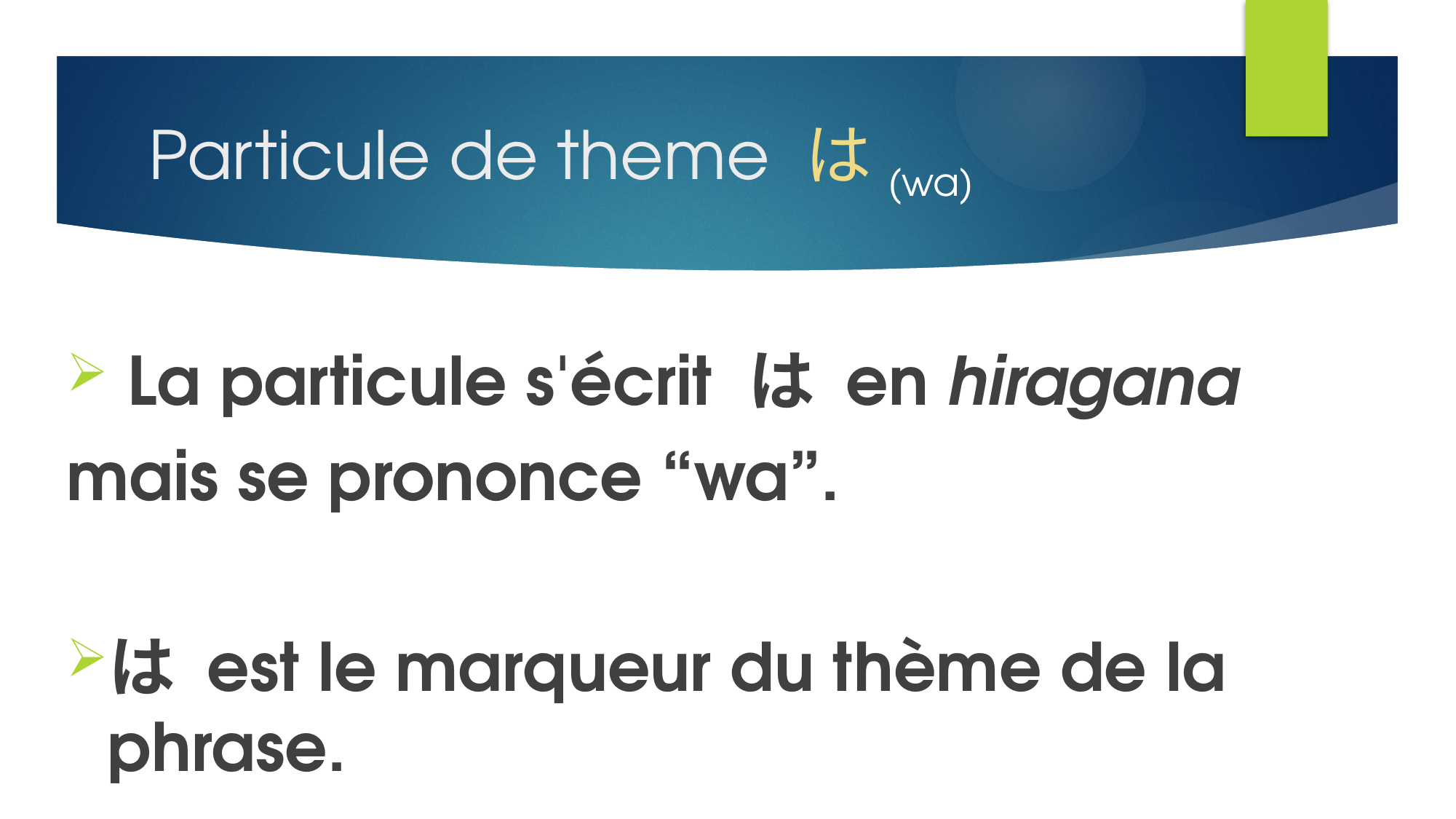

# Particule de theme は(wa)
 La particule s'écrit は en hiragana
mais se prononce “wa”.

は est le marqueur du thème de la phrase.